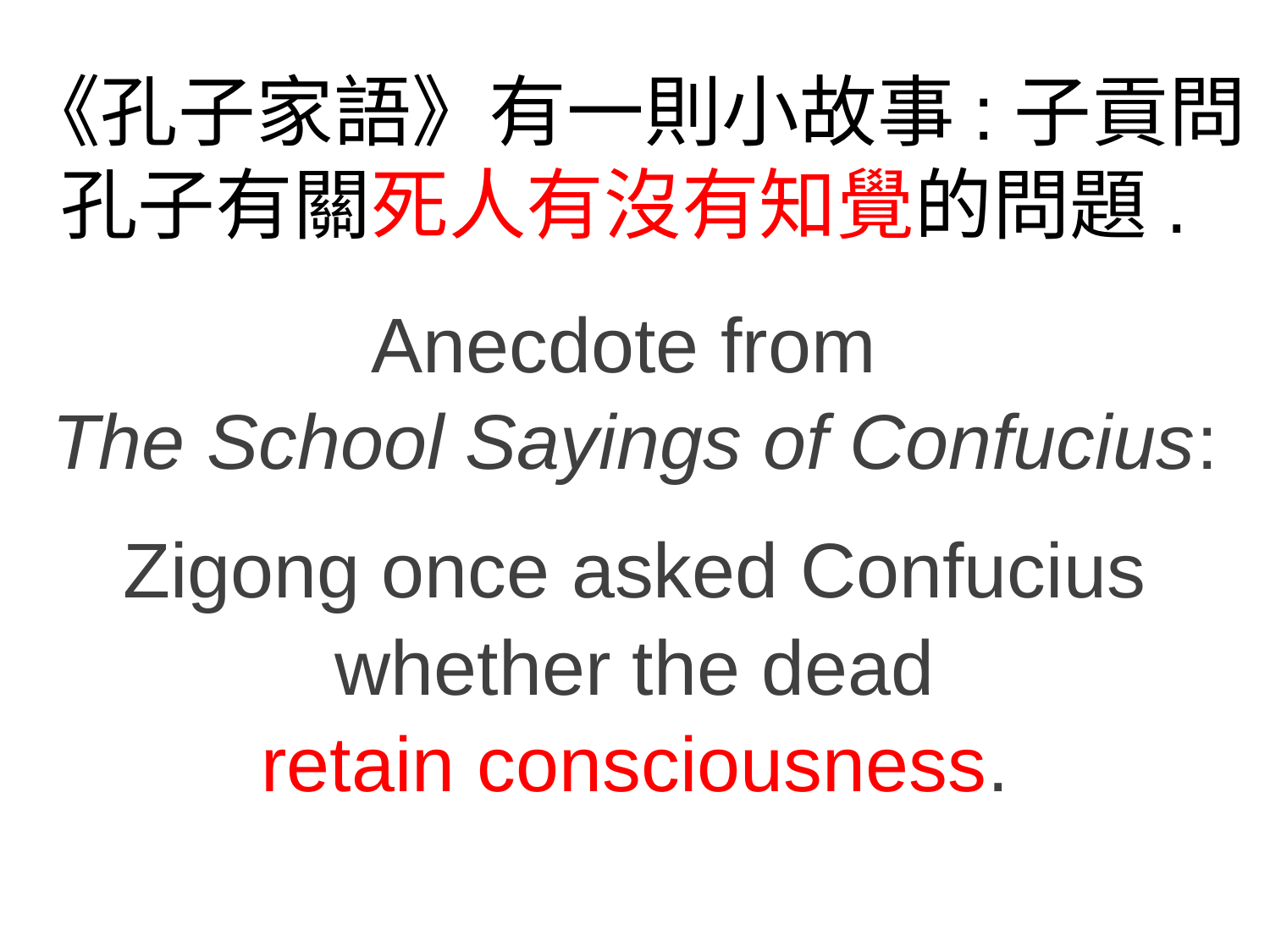

《孔子家語》有一則小故事:子貢問孔子有關死人有沒有知覺的問題.
Anecdote from
The School Sayings of Confucius:
Zigong once asked Confucius
 whether the dead
retain consciousness.